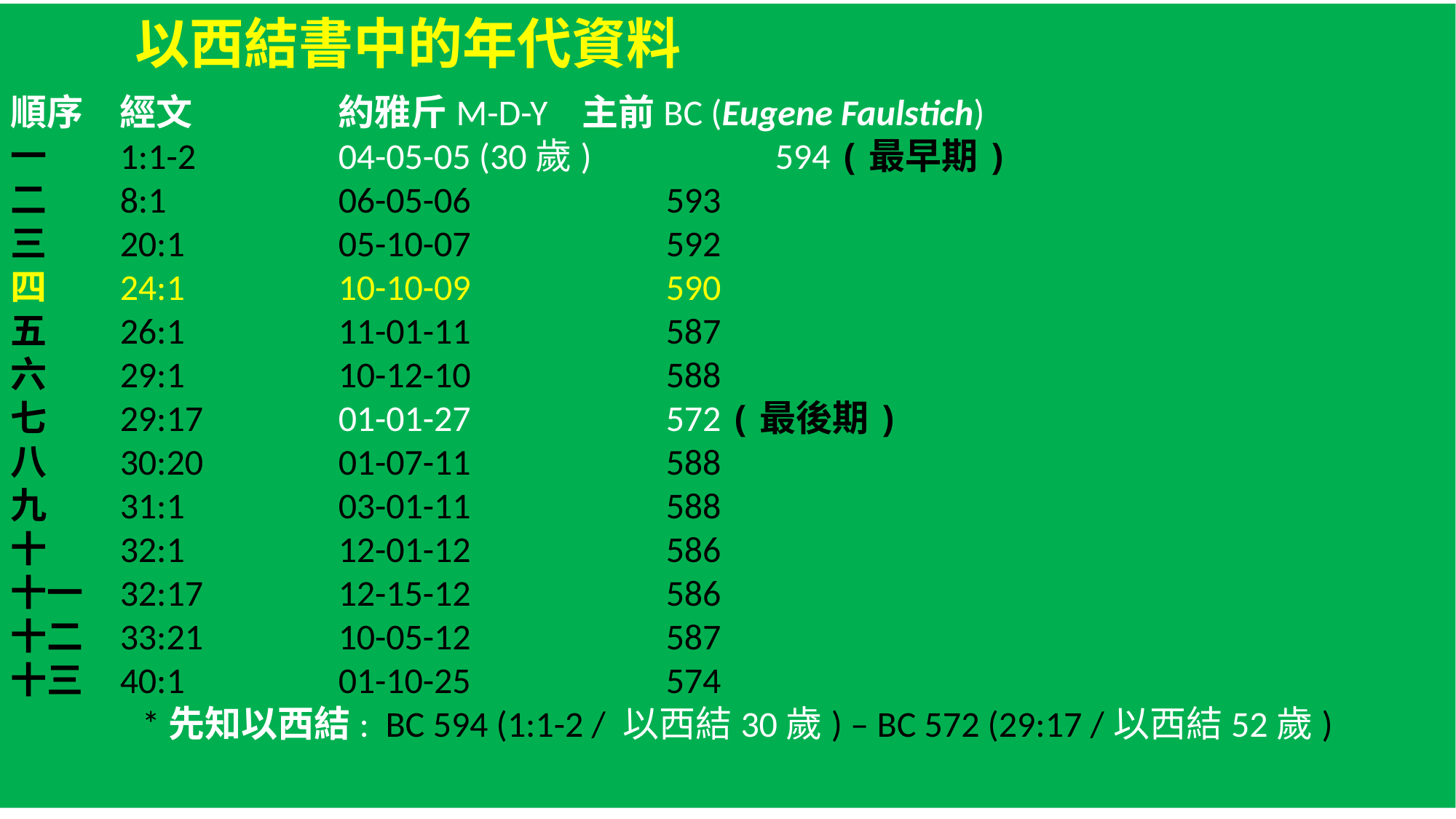

以西結書中的年代資料

順序	經文		約雅斤M-D-Y	  主前BC (Eugene Faulstich)
一 	1:1-2		04-05-05 (30歲)	  	594 (最早期)
二 	8:1		06-05-06		593
三 	20:1		05-10-07		592
四 	24:1		10-10-09		590
五 	26:1		11-01-11		587
六	29:1 	 	10-12-10		588
七 	29:17		01-01-27		572 (最後期)
八 	30:20		01-07-11		588
九 	31:1		03-01-11		588
十	32:1	 	12-01-12		586
十一	32:17	 	12-15-12		586
十二 	33:21		10-05-12		587
十三	40:1	 	01-10-25		574
                *先知以西結:  BC 594 (1:1-2 / 以西結30歲) – BC 572 (29:17 /以西結52歲)